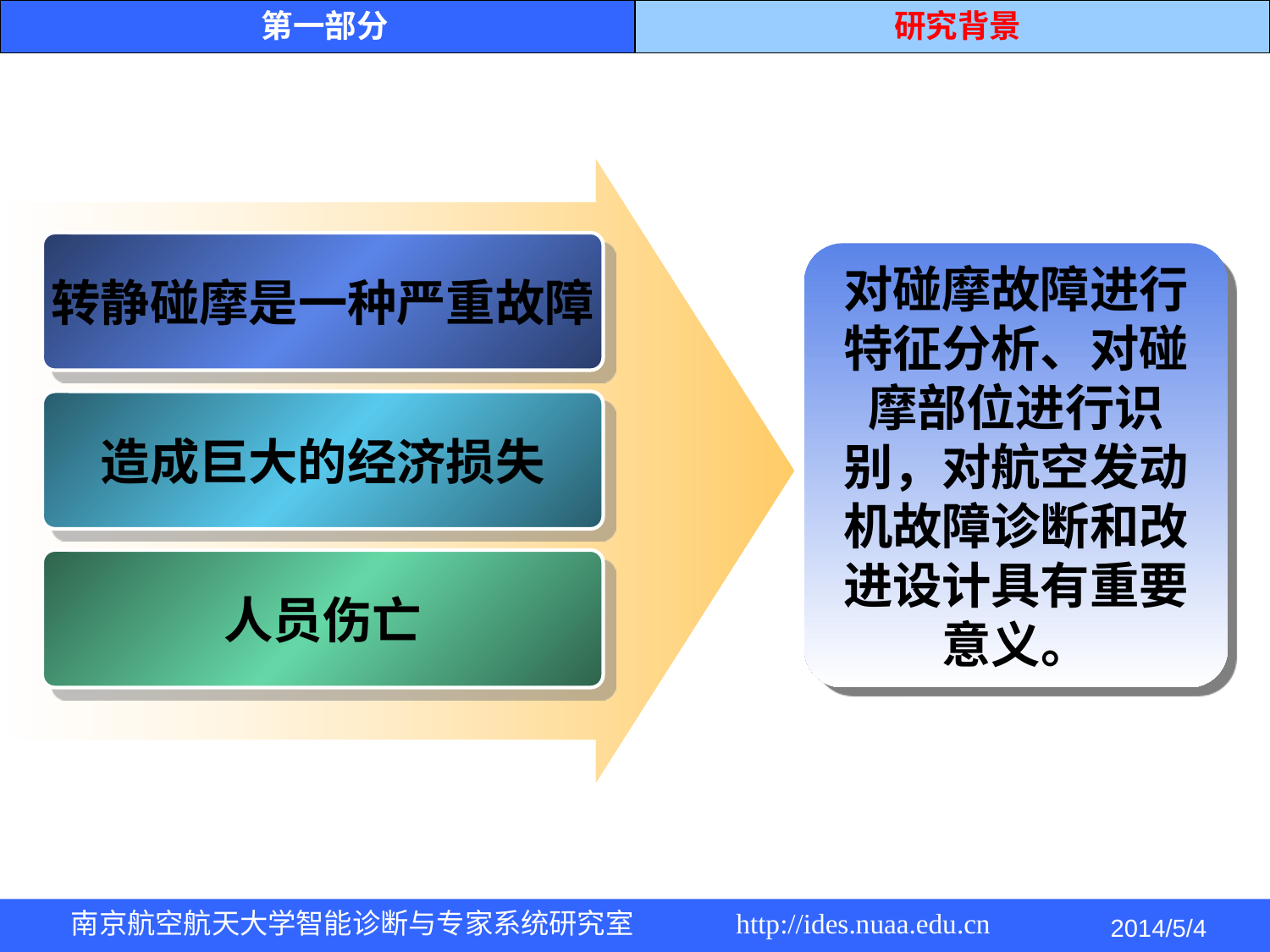

第一部分
研究背景

转静碰摩是一种严重故障
对碰摩故障进行特征分析、对碰摩部位进行识别，对航空发动机故障诊断和改进设计具有重要意义。
造成巨大的经济损失
人员伤亡
2014/5/4
南京航空航天大学智能诊断与专家系统研究室               http://ides.nuaa.edu.cn